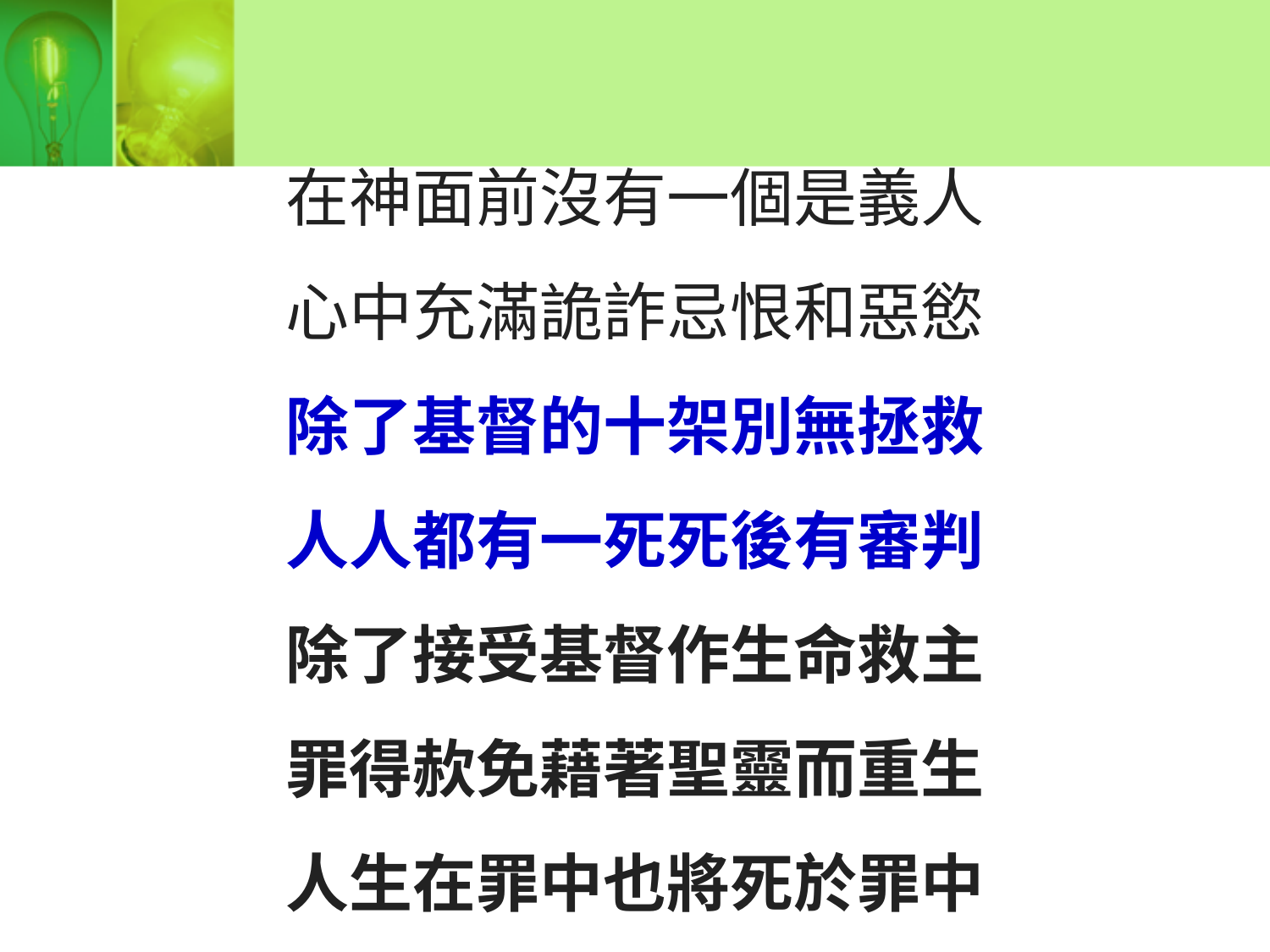

在神面前沒有一個是義人
心中充滿詭詐忌恨和惡慾
除了基督的十架別無拯救
人人都有一死死後有審判
除了接受基督作生命救主
罪得赥免藉著聖靈而重生
人生在罪中也將死於罪中